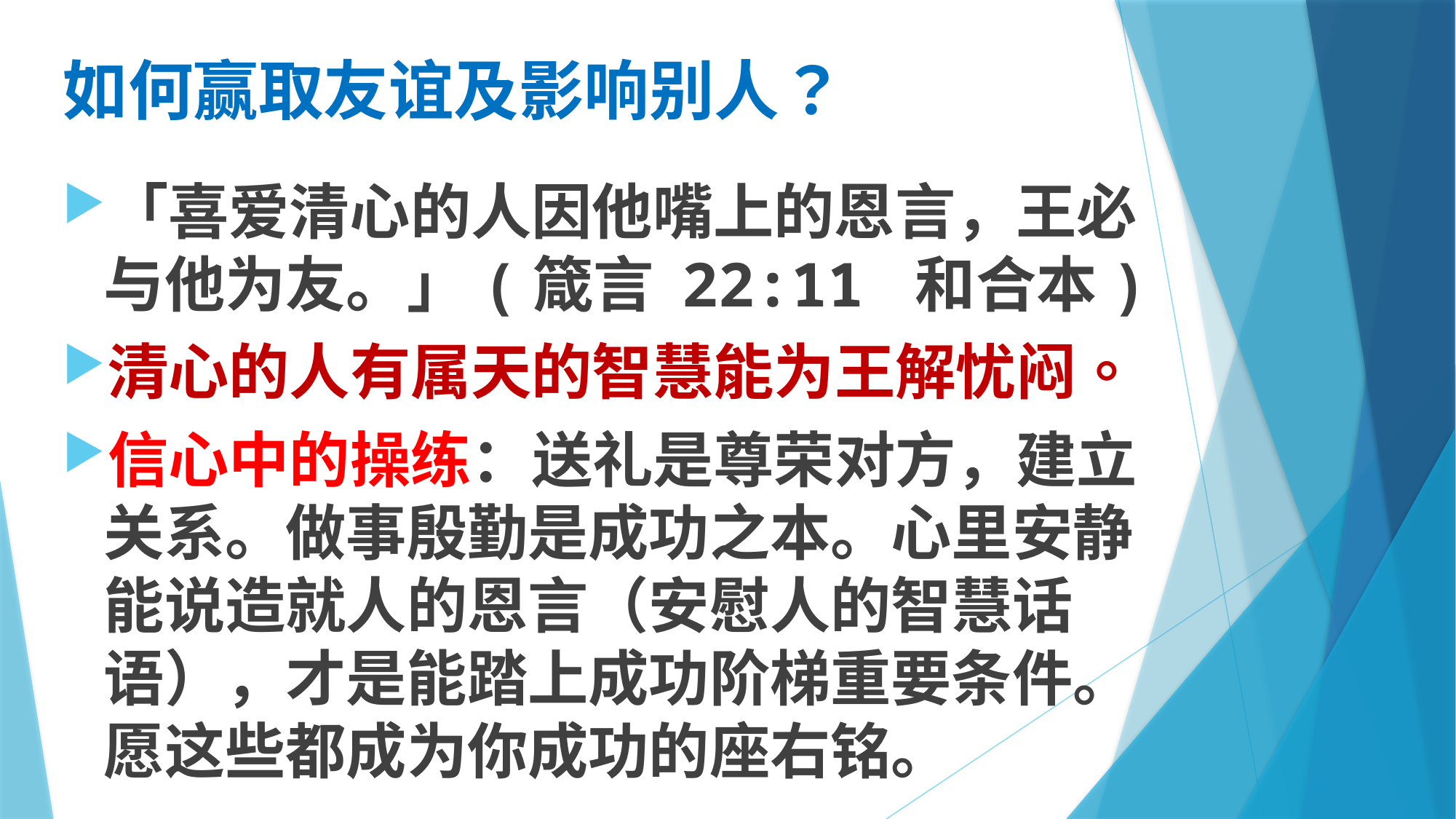

# 如何赢取友谊及影响别人？
「喜爱清心的人因他嘴上的恩言，王必与他为友。」(箴言 22:11 和合本)
清心的人有属天的智慧能为王解忧闷。
信心中的操练：送礼是尊荣对方，建立关系。做事殷勤是成功之本。心里安静能说造就人的恩言（安慰人的智慧话语），才是能踏上成功阶梯重要条件。愿这些都成为你成功的座右铭。